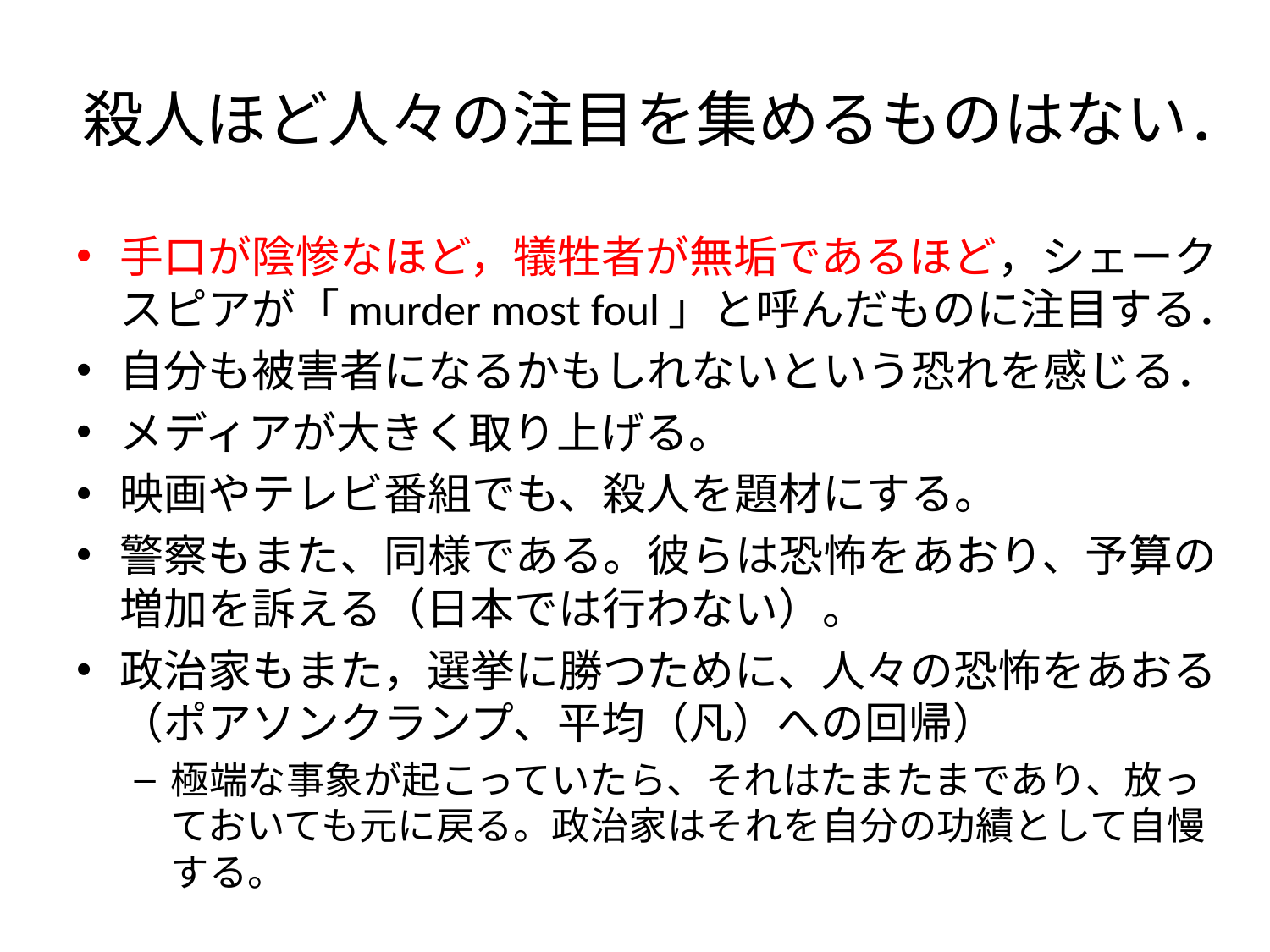

# 殺人ほど人々の注目を集めるものはない．
手口が陰惨なほど，犠牲者が無垢であるほど，シェークスピアが「murder most foul」と呼んだものに注目する．
自分も被害者になるかもしれないという恐れを感じる．
メディアが大きく取り上げる。
映画やテレビ番組でも、殺人を題材にする。
警察もまた、同様である。彼らは恐怖をあおり、予算の増加を訴える（日本では行わない）。
政治家もまた，選挙に勝つために、人々の恐怖をあおる（ポアソンクランプ、平均（凡）への回帰）
極端な事象が起こっていたら、それはたまたまであり、放っておいても元に戻る。政治家はそれを自分の功績として自慢する。